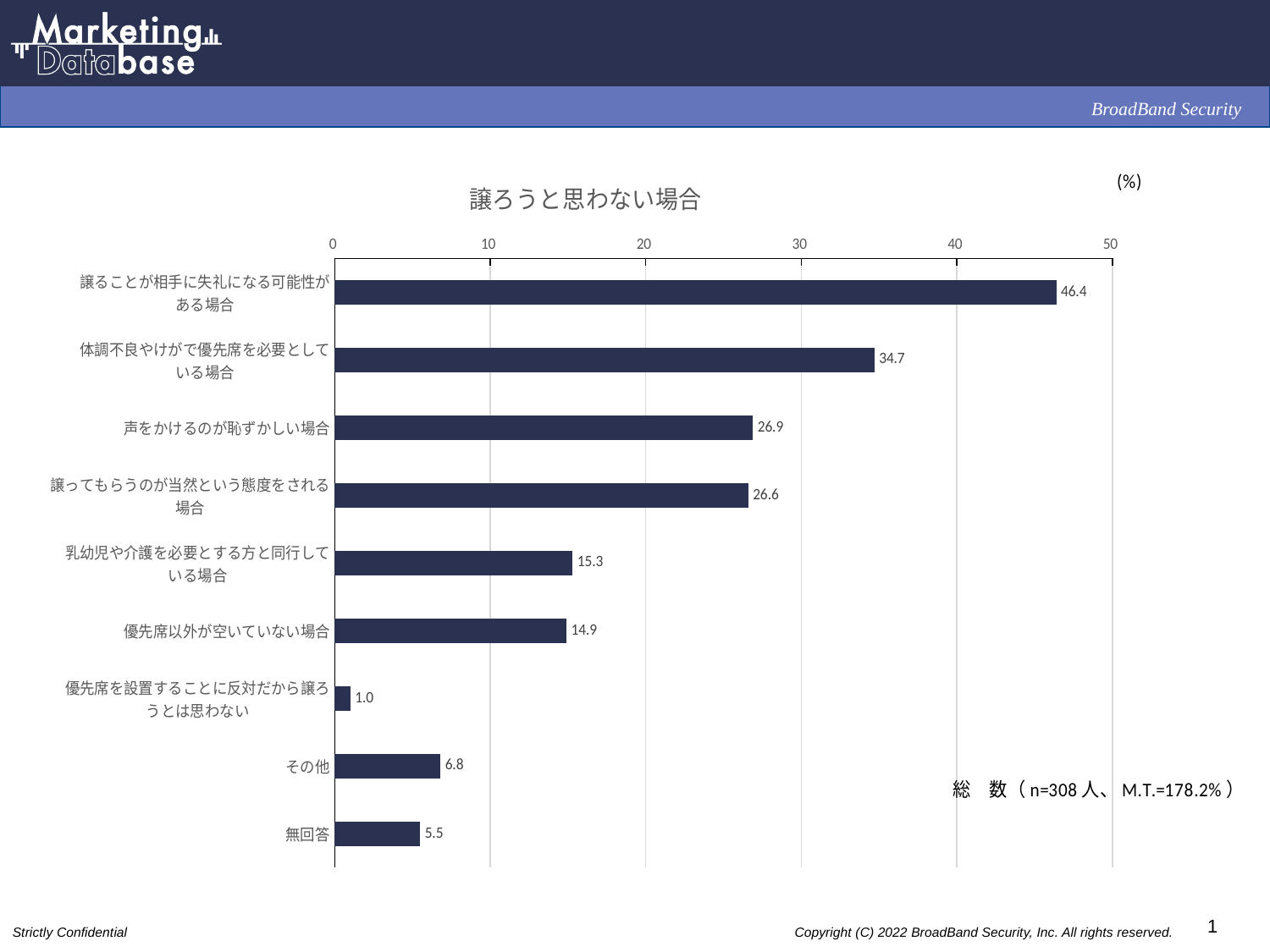

### Chart: 譲ろうと思わない場合

| Category | 数値 |
|---|---|
| 譲ることが相手に失礼になる可能性が
ある場合 | 46.4 |
| 体調不良やけがで優先席を必要として
いる場合 | 34.7 |
| 声をかけるのが恥ずかしい場合 | 26.9 |
| 譲ってもらうのが当然という態度をされる
場合 | 26.6 |
| 乳幼児や介護を必要とする方と同行して
いる場合 | 15.3 |
| 優先席以外が空いていない場合 | 14.9 |
| 優先席を設置することに反対だから譲ろ
うとは思わない | 1.0 |
| その他 | 6.8 |
| 無回答 | 5.5 |